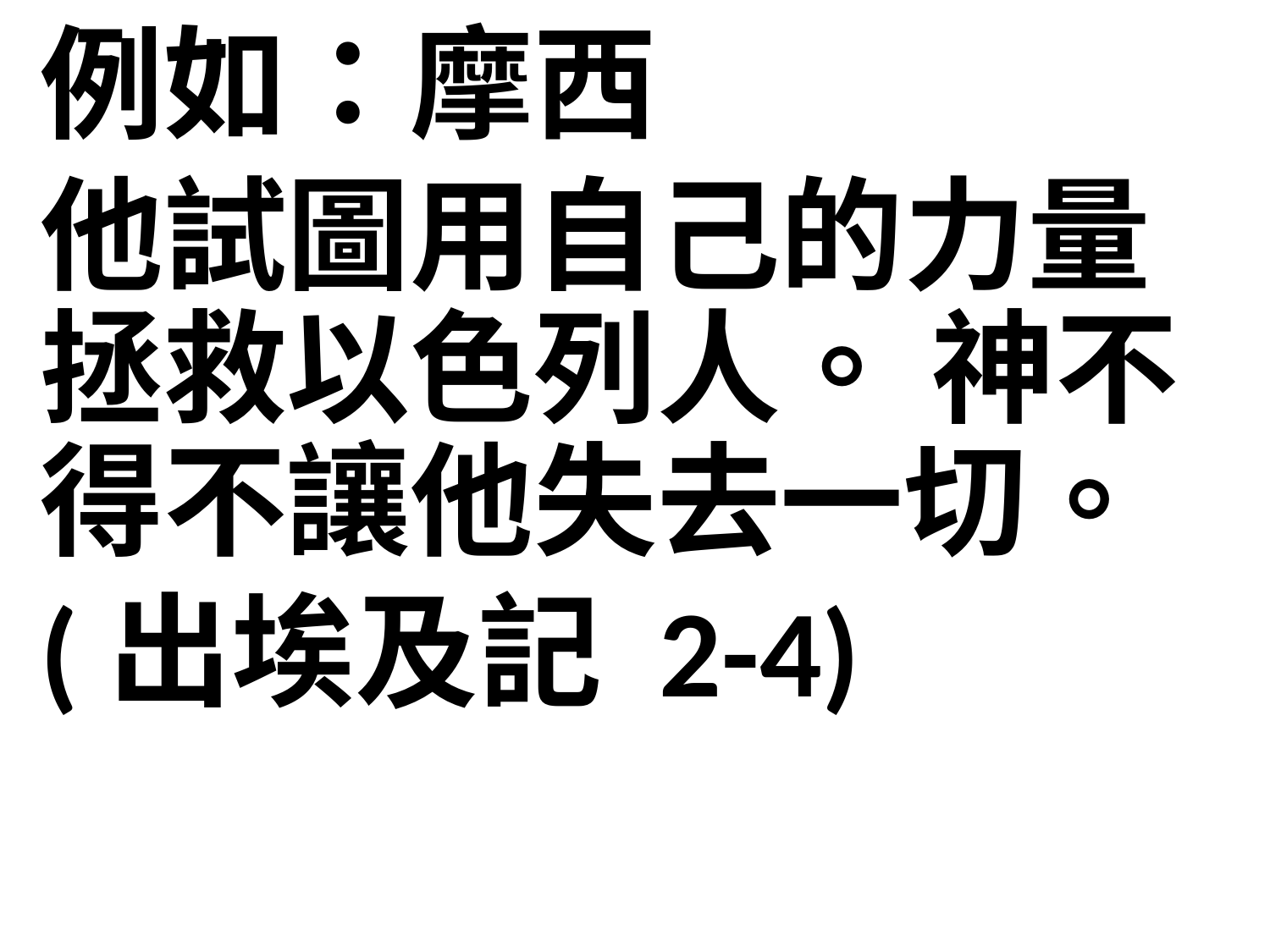

例如：摩西
他試圖用自己的力量拯救以色列人。 神不得不讓他失去一切。
(出埃及記 2-4)